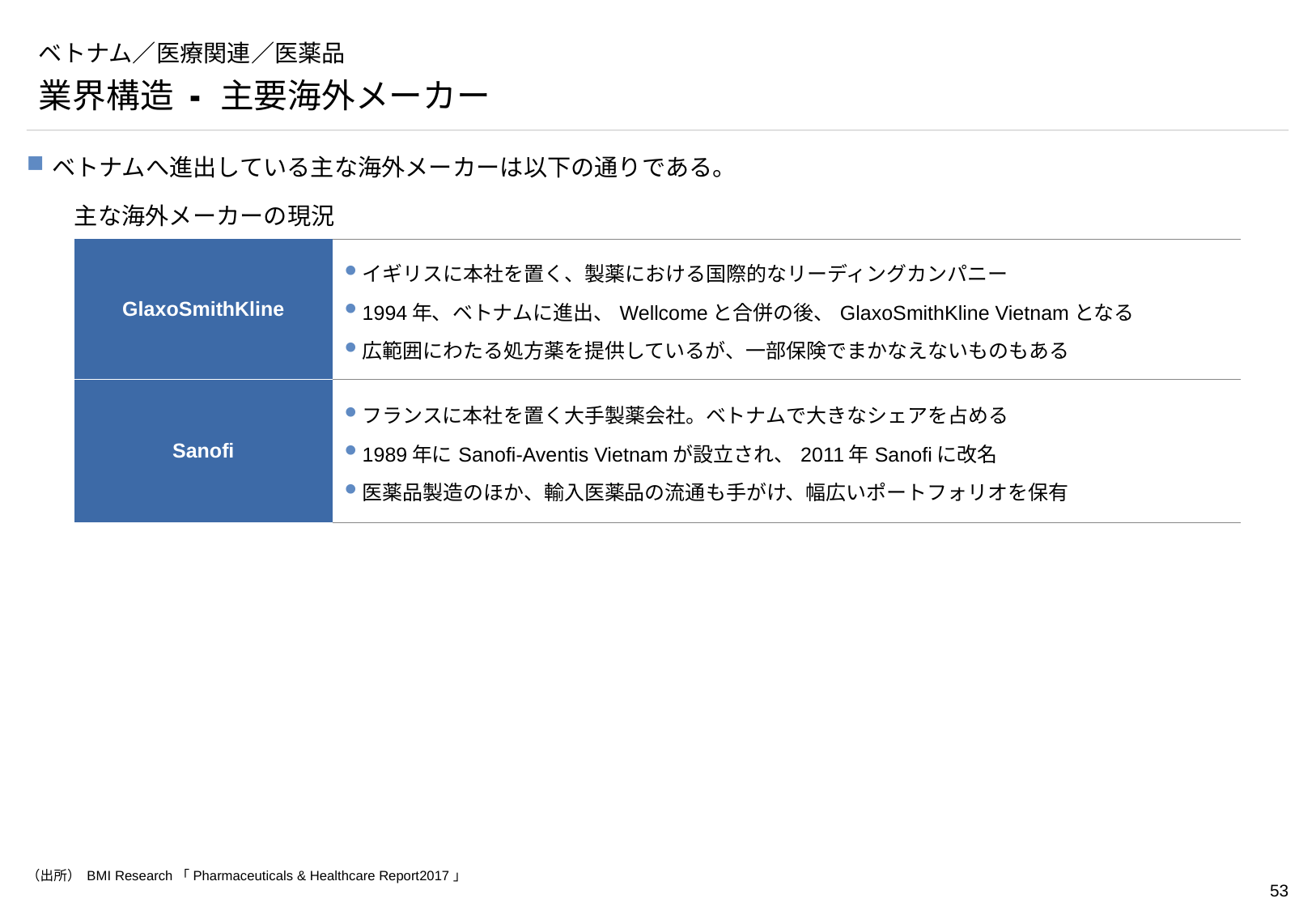

# ベトナム／医療関連／医薬品
業界構造 - 主要海外メーカー
ベトナムへ進出している主な海外メーカーは以下の通りである。
主な海外メーカーの現況
| GlaxoSmithKline | イギリスに本社を置く、製薬における国際的なリーディングカンパニー 1994年、ベトナムに進出、Wellcomeと合併の後、GlaxoSmithKline Vietnamとなる 広範囲にわたる処方薬を提供しているが、一部保険でまかなえないものもある |
| --- | --- |
| Sanofi | フランスに本社を置く大手製薬会社。ベトナムで大きなシェアを占める 1989年にSanofi-Aventis Vietnamが設立され、2011年Sanofiに改名 医薬品製造のほか、輸入医薬品の流通も手がけ、幅広いポートフォリオを保有 |
（出所） BMI Research「Pharmaceuticals & Healthcare Report2017」